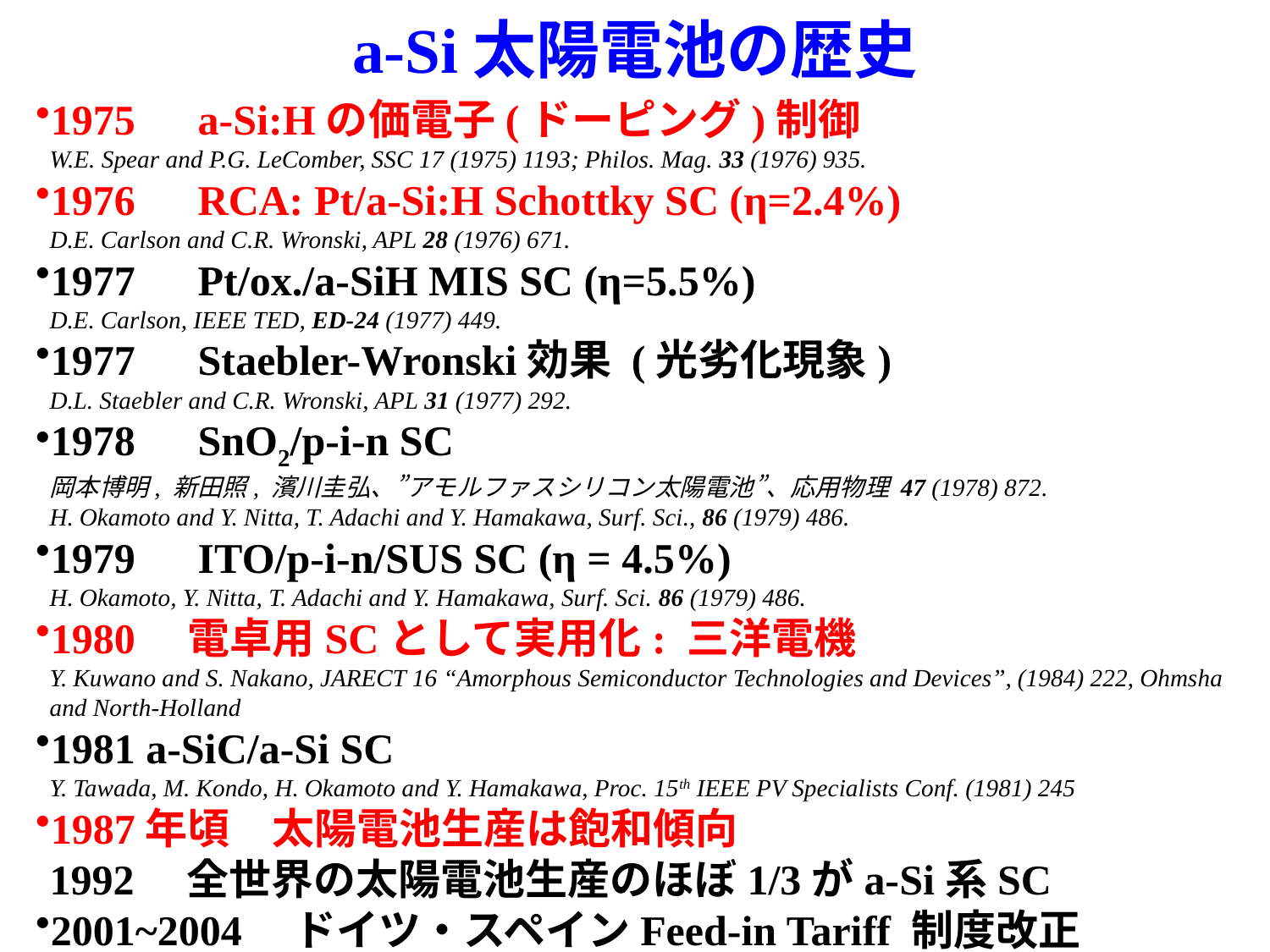

# a-Si太陽電池の歴史

1975　a-Si:Hの価電子(ドーピング)制御
W.E. Spear and P.G. LeComber, SSC 17 (1975) 1193; Philos. Mag. 33 (1976) 935.
1976　RCA: Pt/a-Si:H Schottky SC (η=2.4%)
D.E. Carlson and C.R. Wronski, APL 28 (1976) 671.
1977　Pt/ox./a-SiH MIS SC (η=5.5%)
D.E. Carlson, IEEE TED, ED-24 (1977) 449.
1977　Staebler-Wronski効果 (光劣化現象)
D.L. Staebler and C.R. Wronski, APL 31 (1977) 292.
1978　SnO2/p-i-n SC
岡本博明, 新田照, 濱川圭弘、”アモルファスシリコン太陽電池”、応用物理 47 (1978) 872.
H. Okamoto and Y. Nitta, T. Adachi and Y. Hamakawa, Surf. Sci., 86 (1979) 486.
1979　ITO/p-i-n/SUS SC (η = 4.5%)
H. Okamoto, Y. Nitta, T. Adachi and Y. Hamakawa, Surf. Sci. 86 (1979) 486.
1980　電卓用SCとして実用化: 三洋電機
Y. Kuwano and S. Nakano, JARECT 16 “Amorphous Semiconductor Technologies and Devices”, (1984) 222, Ohmsha and North-Holland
1981 a-SiC/a-Si SC
Y. Tawada, M. Kondo, H. Okamoto and Y. Hamakawa, Proc. 15th IEEE PV Specialists Conf. (1981) 245
1987年頃　太陽電池生産は飽和傾向
1992　全世界の太陽電池生産のほぼ1/3がa-Si系SC
2001~2004　ドイツ・スペインFeed-in Tariff 制度改正
2007~2008　シリコン供給危機
2007　日本の太陽電池生産量、ドイツに抜かれる
2008　スペインでFeed-in Tariff見直し、失速
2008年以降　景気対策により中国で大規模に設備導入が行われる